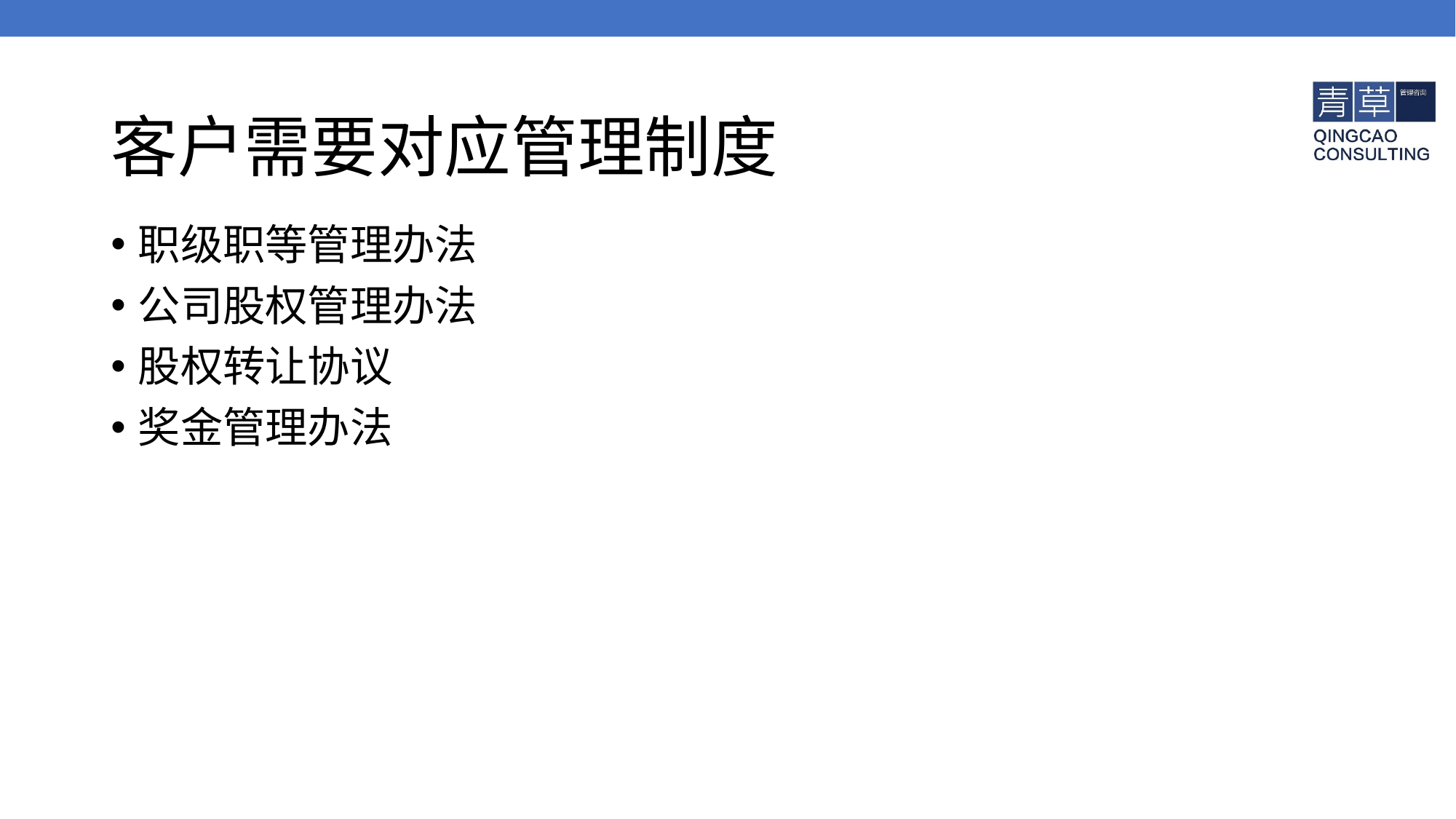

# 客户需要对应管理制度
职级职等管理办法
公司股权管理办法
股权转让协议
奖金管理办法